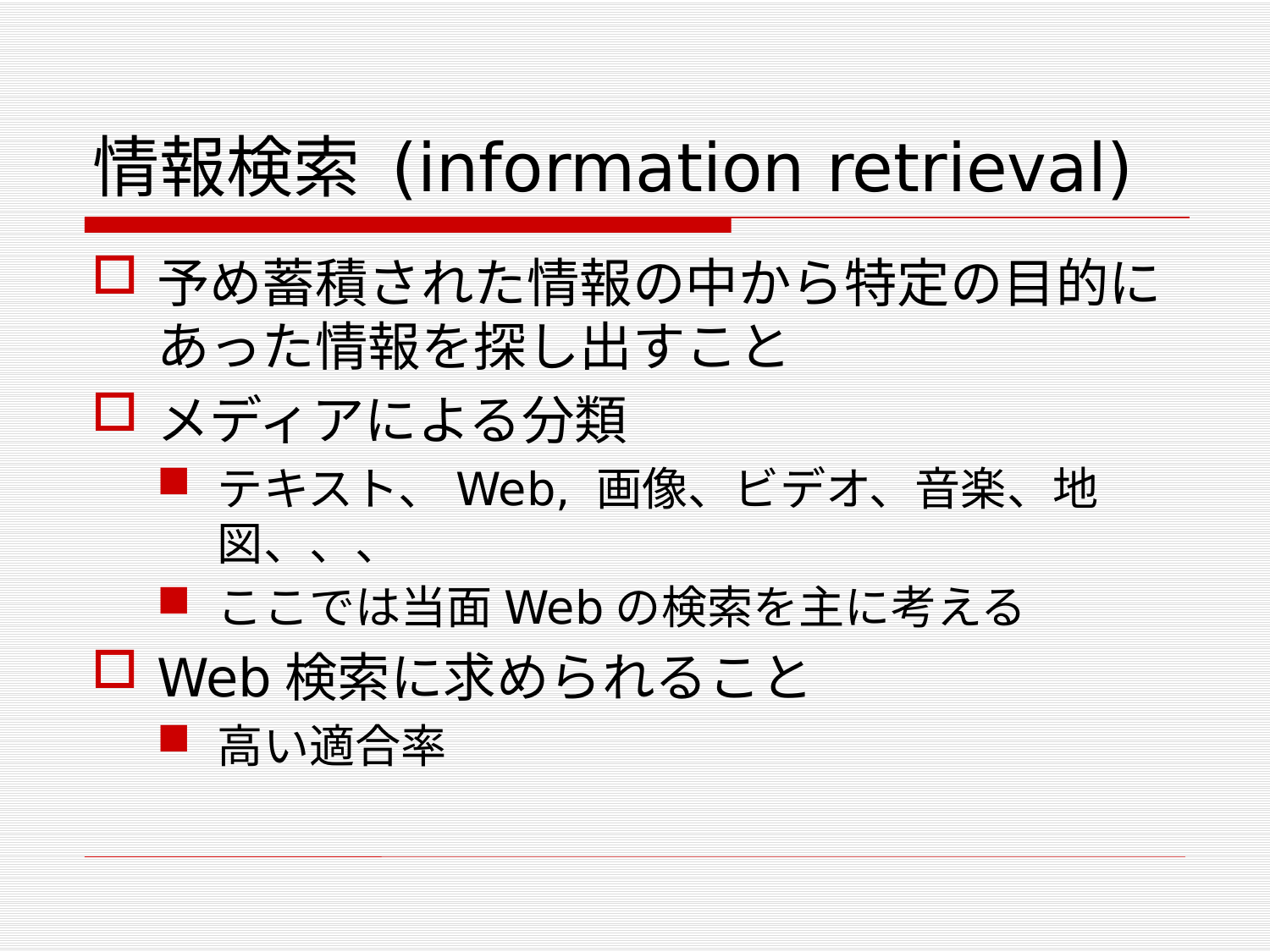

# 情報検索 (information retrieval)
予め蓄積された情報の中から特定の目的にあった情報を探し出すこと
メディアによる分類
テキスト、Web, 画像、ビデオ、音楽、地図、、、
ここでは当面Webの検索を主に考える
Web検索に求められること
高い適合率